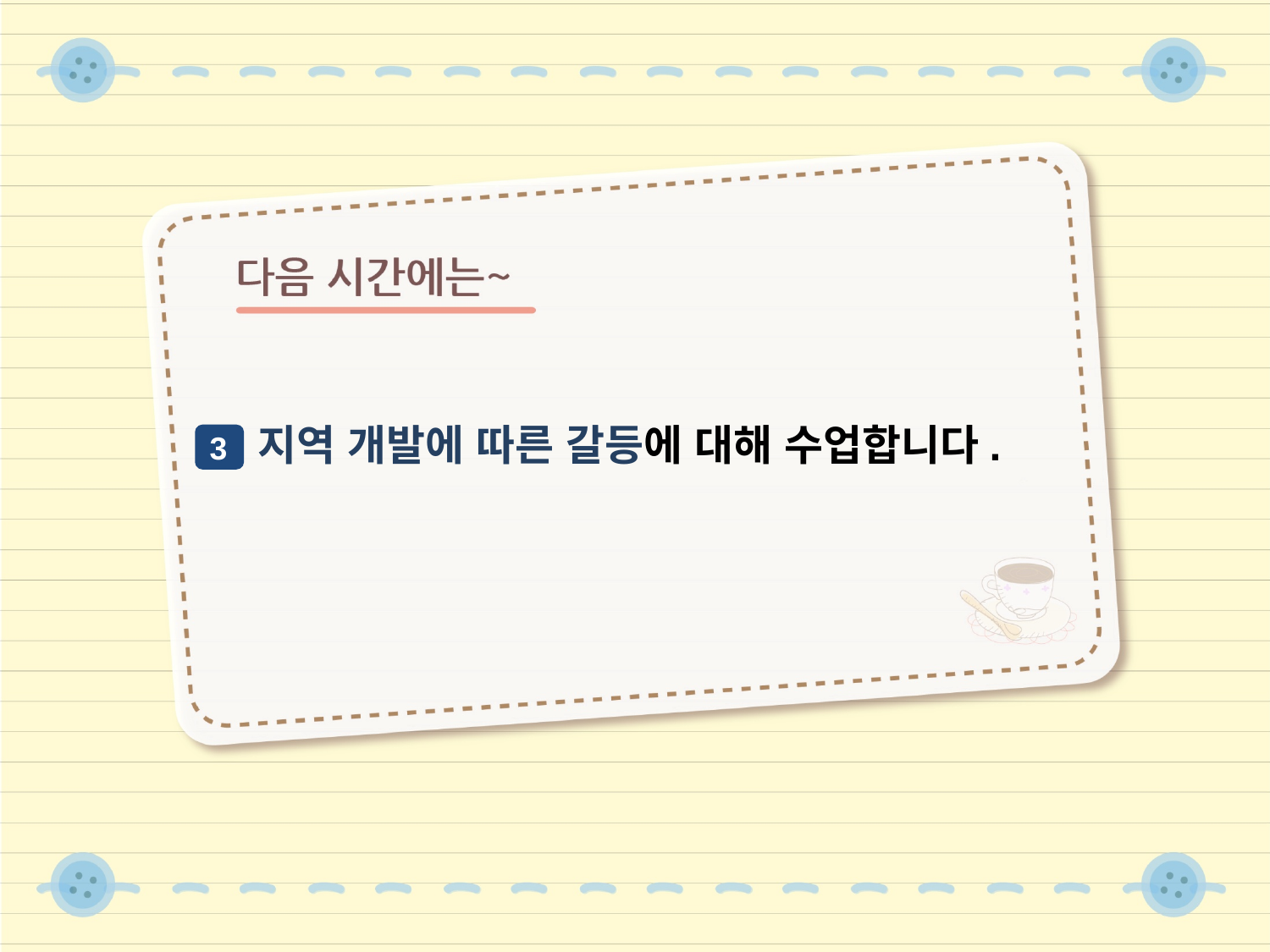

지역 개발에 따른 갈등에 대해 수업합니다.
3